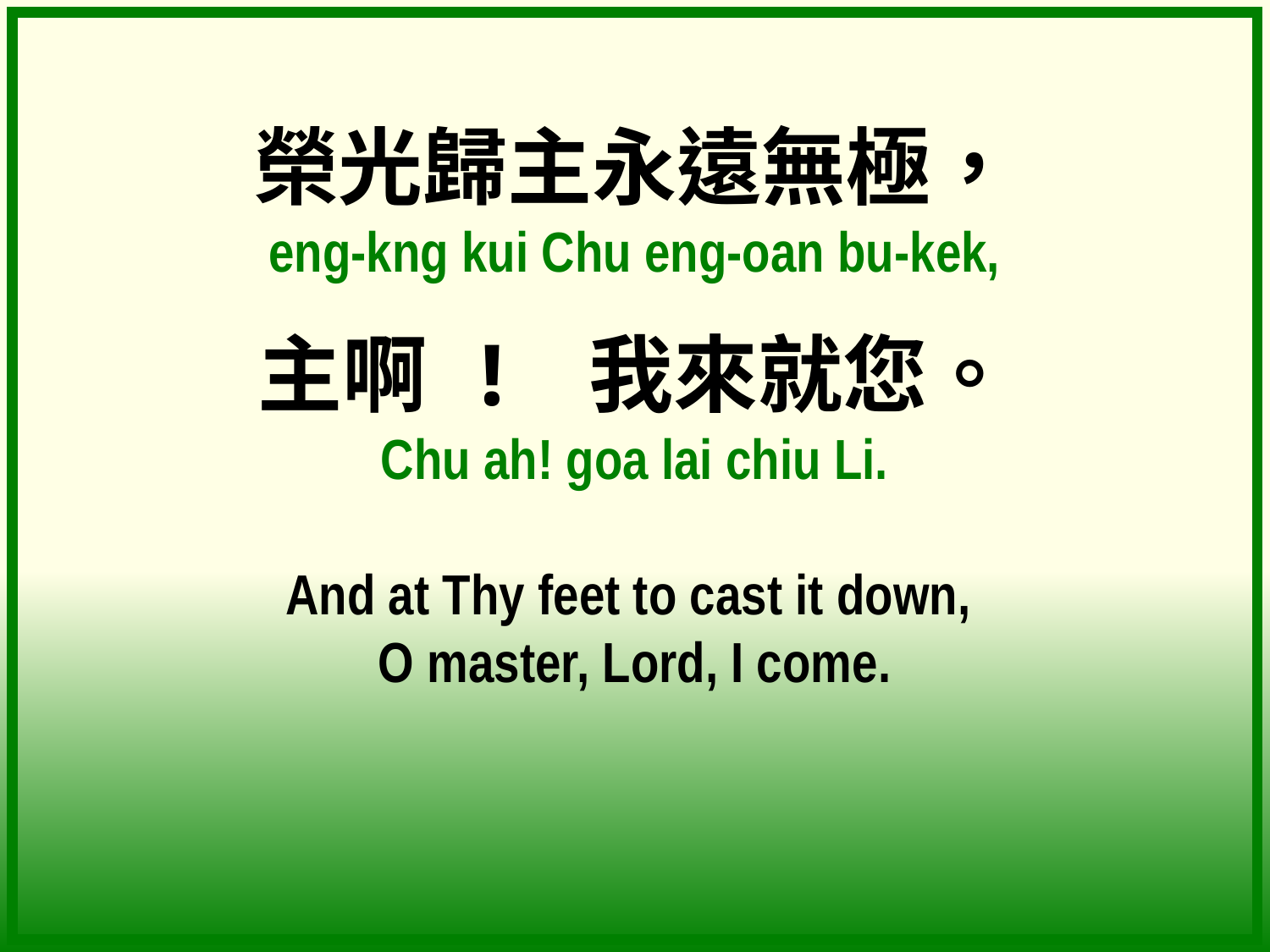

榮光歸主永遠無極，
eng-kng kui Chu eng-oan bu-kek,

主啊 ! 我來就您。
Chu ah! goa lai chiu Li.

And at Thy feet to cast it down,
O master, Lord, I come.